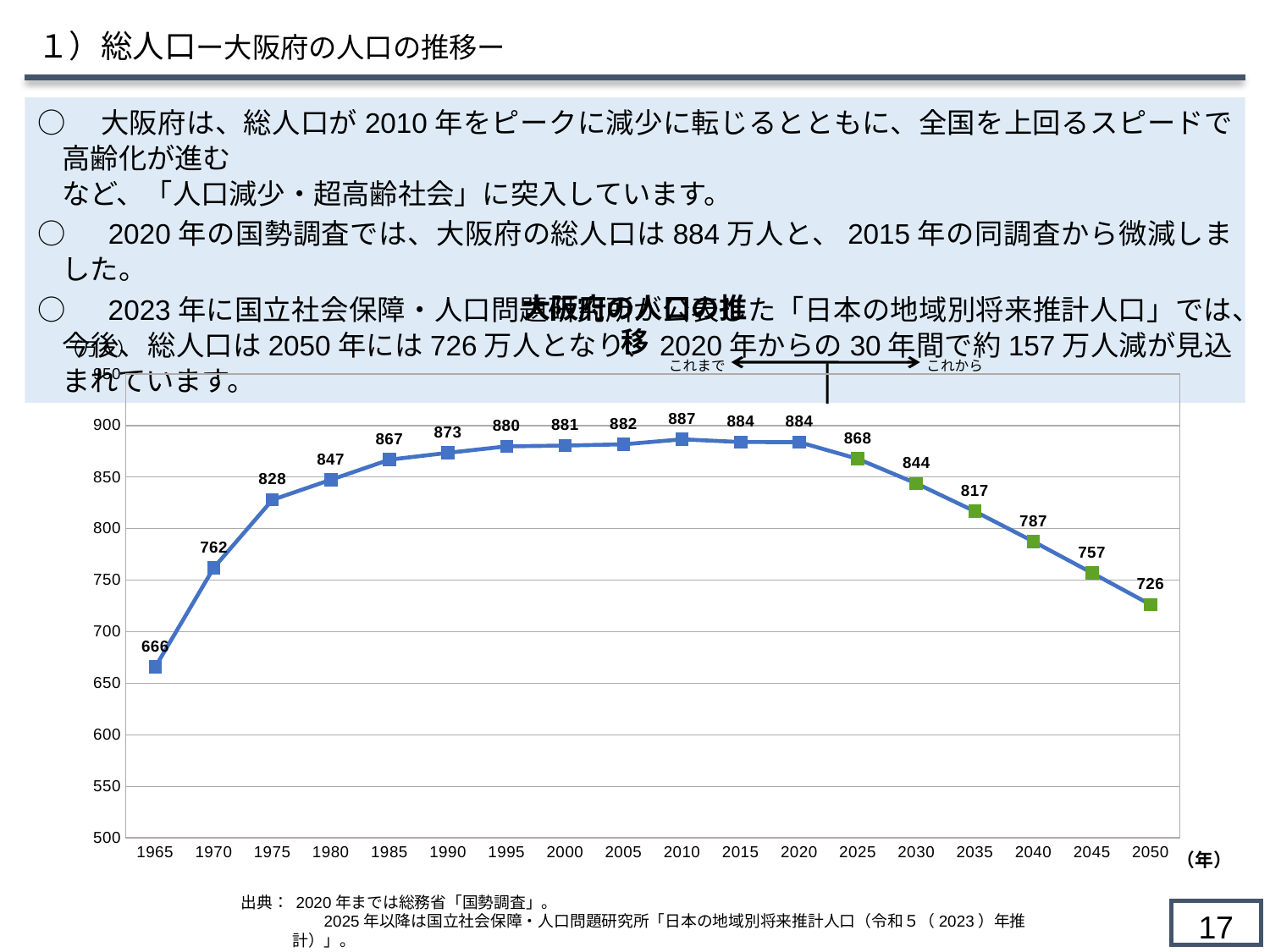

１）総人口ー大阪府の人口の推移ー
○　大阪府は、総人口が2010年をピークに減少に転じるとともに、全国を上回るスピードで高齢化が進む
など、「人口減少・超高齢社会」に突入しています。
○　2020年の国勢調査では、大阪府の総人口は884万人と、2015年の同調査から微減しました。
○　2023年に国立社会保障・人口問題研究所が公表した「日本の地域別将来推計人口」では、今後、総人口は2050年には726万人となり、2020年からの30年間で約157万人減が見込まれています。
大阪府の人口の推移
（万人）
これまで
これから

### Chart

| Category | 総人口 |
|---|---|
| 1965 | 665.7189 |
| 1970 | 762.048 |
| 1975 | 827.8925 |
| 1980 | 847.3446 |
| 1985 | 866.8095 |
| 1990 | 873.4516 |
| 1995 | 879.7268 |
| 2000 | 880.5081 |
| 2005 | 881.7166 |
| 2010 | 886.5245 |
| 2015 | 883.9469 |
| 2020 | 883.7685 |
| 2025 | 867.6202 |
| 2030 | 843.7625 |
| 2035 | 816.7191 |
| 2040 | 787.444 |
| 2045 | 757.0136 |
| 2050 | 726.3182 |
（年）
出典： 2020年までは総務省「国勢調査」。
　　　　　2025年以降は国立社会保障・人口問題研究所「日本の地域別将来推計人口（令和５（2023）年推計）」。
17